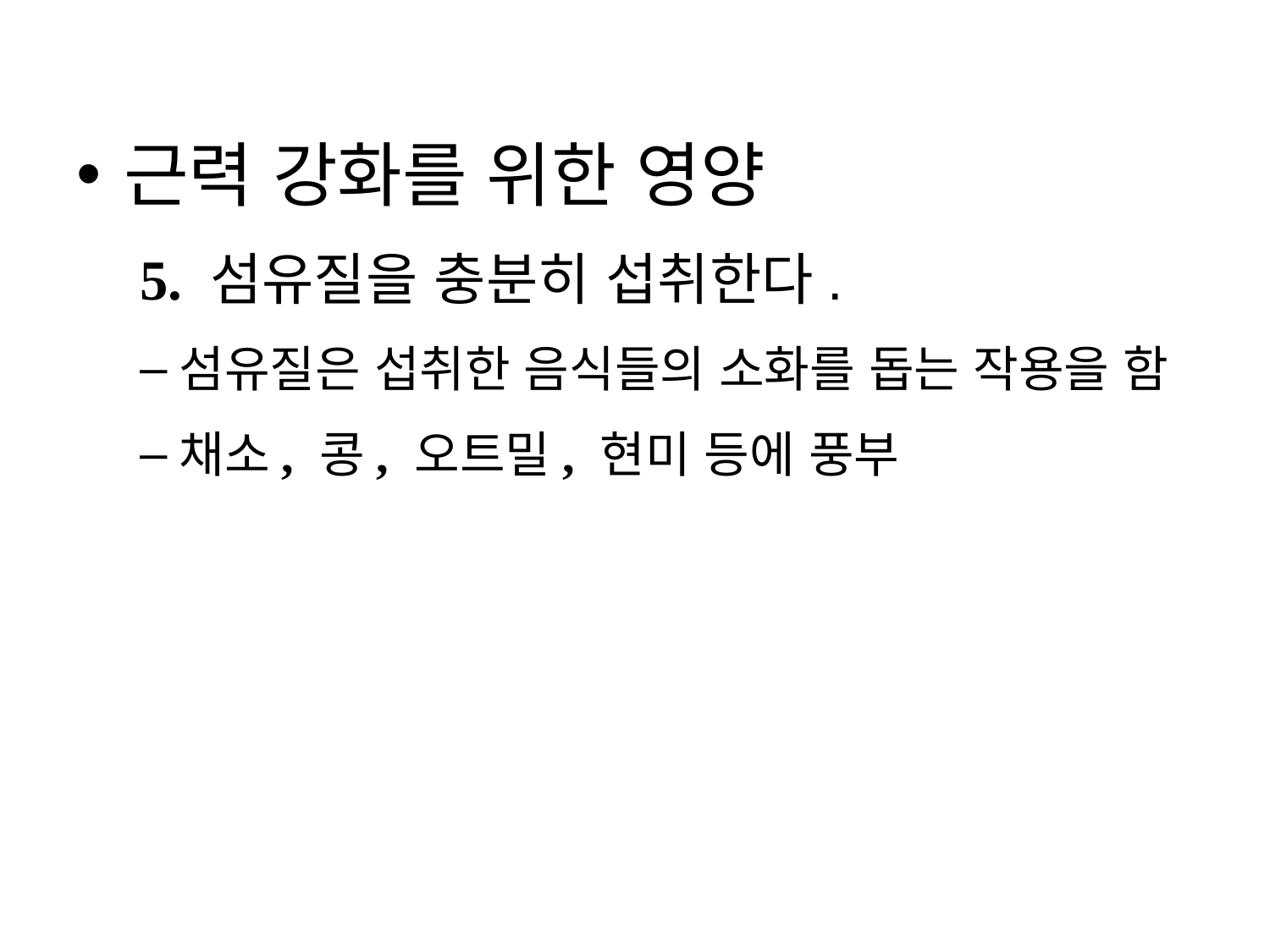

근력 강화를 위한 영양
5. 섬유질을 충분히 섭취한다.
섬유질은 섭취한 음식들의 소화를 돕는 작용을 함
채소, 콩, 오트밀, 현미 등에 풍부